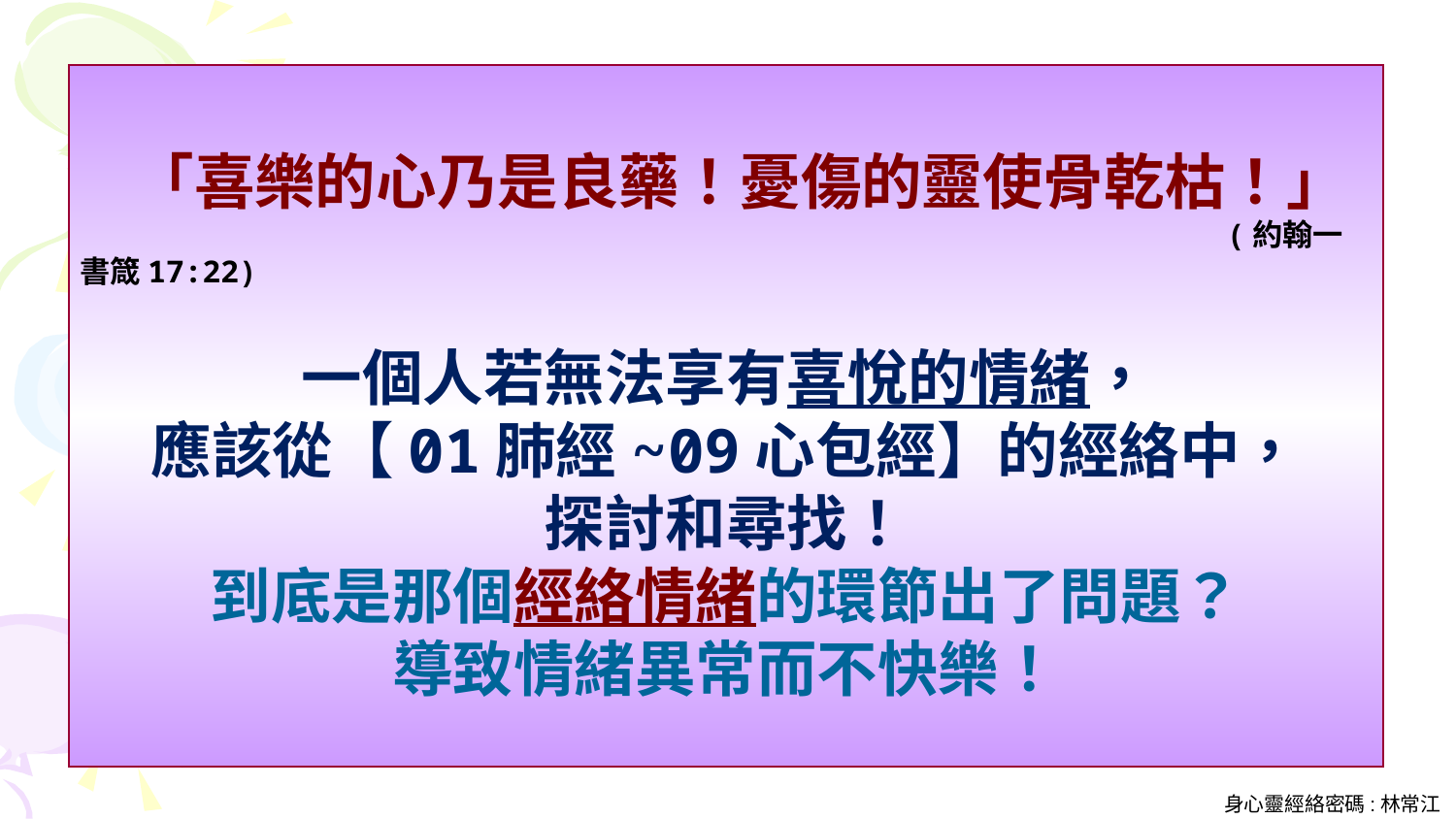

「喜樂的心乃是良藥！憂傷的靈使骨乾枯！」
                                                               (約翰一書箴17:22)

一個人若無法享有喜悅的情緒，
應該從【01肺經~09心包經】的經絡中，
探討和尋找！
到底是那個經絡情緒的環節出了問題？
導致情緒異常而不快樂！

身心靈經絡密碼:林常江